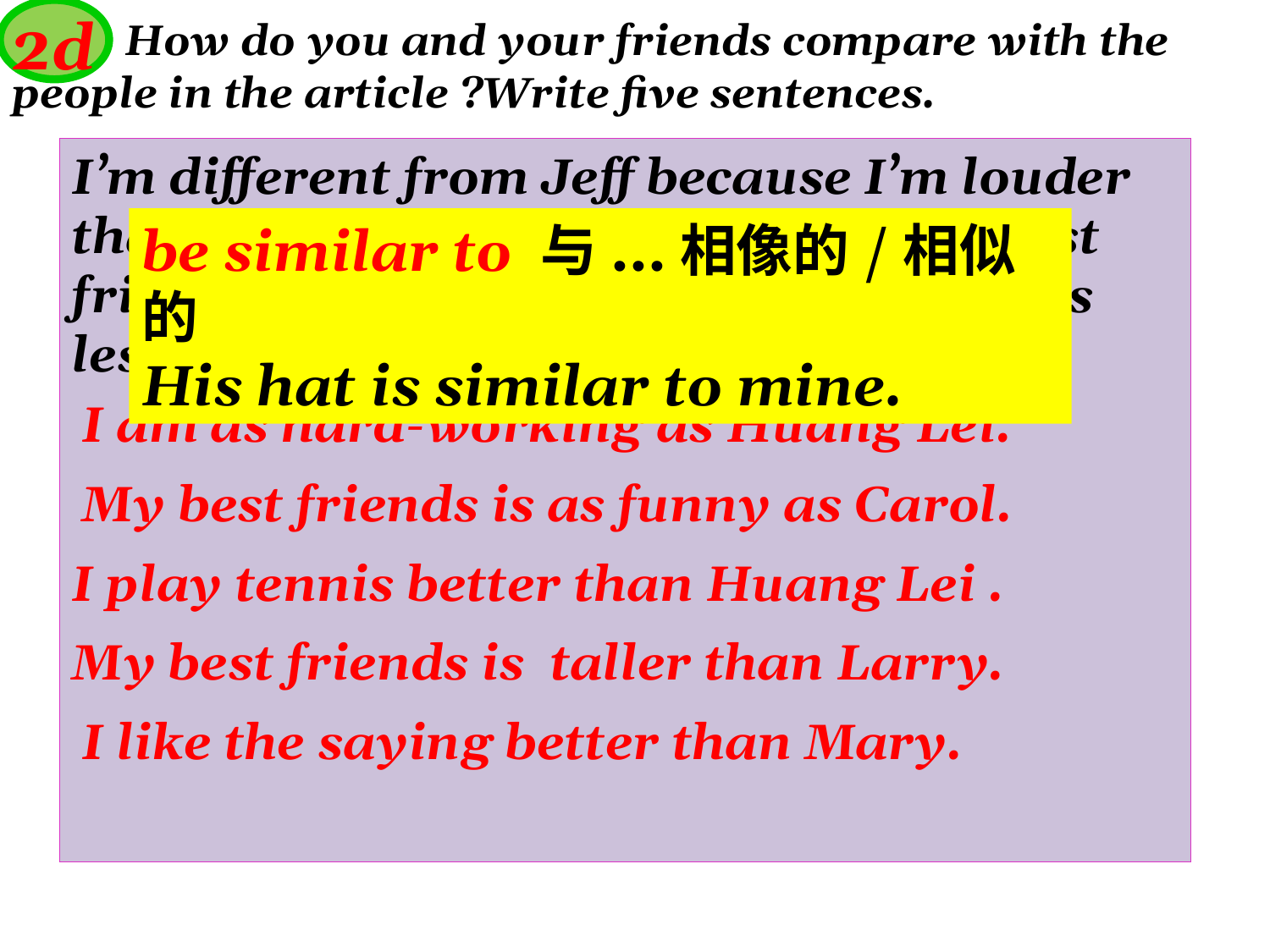

2d
         How do you and your friends compare with the people in the article ?Write five sentences.
I’m different from Jeff because I’m louder than the other kids in my class . My best friends is similar to Larry because she’s less hard-working than me.

be similar to 与...相像的/相似的
His hat is similar to mine.
I am as hard-working as Huang Lei.
My best friends is as funny as Carol.
I play tennis better than Huang Lei .
My best friends is  taller than Larry.
I like the saying better than Mary.